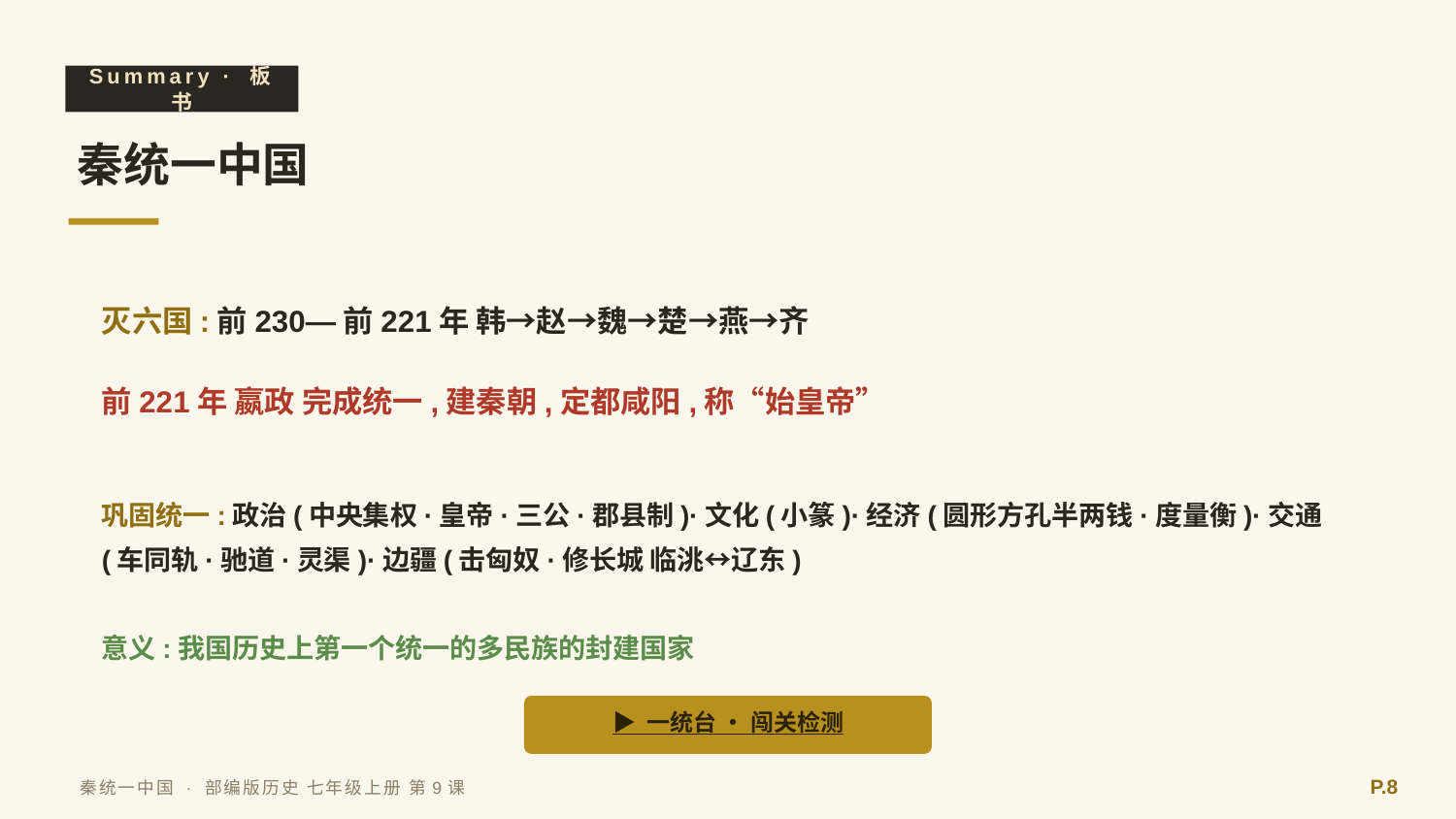

Summary · 板书

秦统一中国

灭六国:前230—前221年 韩→赵→魏→楚→燕→齐
前221年 嬴政 完成统一,建秦朝,定都咸阳,称“始皇帝”
巩固统一:政治(中央集权·皇帝·三公·郡县制)·文化(小篆)·经济(圆形方孔半两钱·度量衡)·交通(车同轨·驰道·灵渠)·边疆(击匈奴·修长城 临洮↔辽东)
意义:我国历史上第一个统一的多民族的封建国家
▶  一统台 · 闯关检测

P.8
秦统一中国 · 部编版历史 七年级上册 第9课